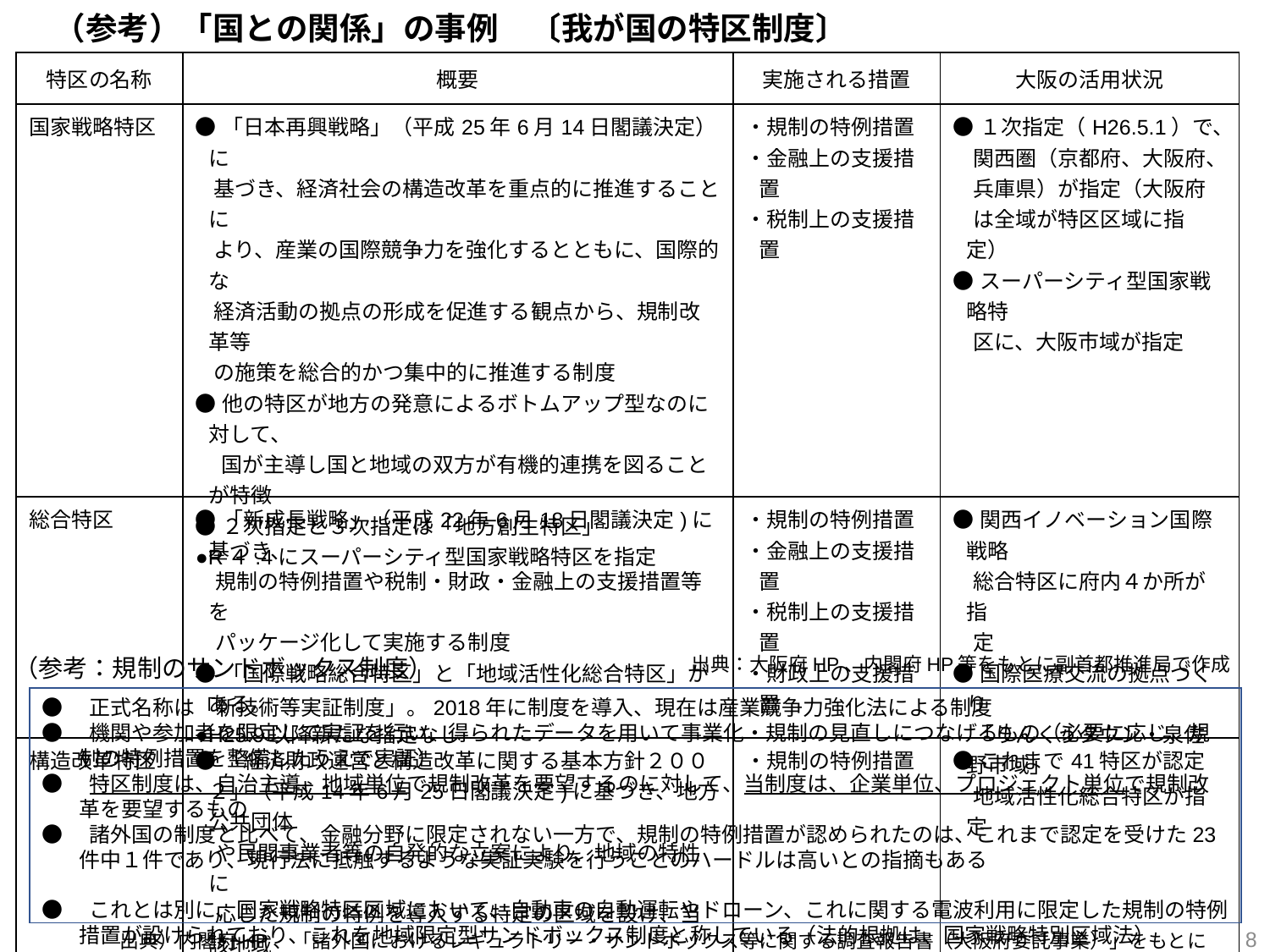

（参考）「国との関係」の事例　〔我が国の特区制度〕
| 特区の名称 | 概要 | 実施される措置 | 大阪の活用状況 |
| --- | --- | --- | --- |
| 国家戦略特区 | ●「日本再興戦略」（平成25年6月14日閣議決定）に 基づき、経済社会の構造改革を重点的に推進することに より、産業の国際競争力を強化するとともに、国際的な 経済活動の拠点の形成を促進する観点から、規制改革等 の施策を総合的かつ集中的に推進する制度 ●他の特区が地方の発意によるボトムアップ型なのに対して、 　 国が主導し国と地域の双方が有機的連携を図ることが特徴 ●２次指定と３次指定は「地方創生特区」 ●R４.4にスーパーシティ型国家戦略特区を指定 | ・規制の特例措置 ・金融上の支援措置 ・税制上の支援措置 | ●１次指定（H26.5.1）で、 関西圏（京都府、大阪府、 兵庫県）が指定（大阪府 は全域が特区区域に指定） ●スーパーシティ型国家戦略特 区に、大阪市域が指定 |
| 総合特区 | ●「新成長戦略」（平成22年6月18日閣議決定)に基づき、 規制の特例措置や税制・財政・金融上の支援措置等を パッケージ化して実施する制度 ●「国際戦略総合特区」と「地域活性化総合特区」がある。 ●H25.9以降新たな指定なし | ・規制の特例措置 ・金融上の支援措置 ・税制上の支援措置 ・財政上の支援措置 | ●関西イノベーション国際戦略 総合特区に府内４か所が指 定 ●国際医療交流の拠点づくり 「りんくうタウン・泉佐野市域」 地域活性化総合特区が指定 |
| 構造改革特区 | ●「経済財政運営と構造改革に関する基本方針２００２」（平成14年6月25日閣議決定)に基づき、地方公共団体 や民間事業者等の自発的な立案により、地域の特性に 応じた規制の特例を導入する特定の区域を設け、当該地域 での構造改革を進める制度 | ・規制の特例措置 | ●これまで41特区が認定 |
出典：大阪府HP、内閣府HP等をもとに副首都推進局で作成
（参考：規制のサンドボックス制度）
●　正式名称は「新技術等実証制度」。2018年に制度を導入、現在は産業競争力強化法による制度
●　機関や参加者を限定して実証を行い、得られたデータを用いて事業化・規制の見直しにつなげるもの（必要に応じ、規制の特例措置を整備したうえで実証）
●　特区制度は、自治主導、地域単位で規制改革を要望するのに対して、当制度は、企業単位、プロジェクト単位で規制改革を要望するもの
●　諸外国の制度と比べて、金融分野に限定されない一方で、規制の特例措置が認められたのは、これまで認定を受けた23件中１件であり、現行法に抵触するような実証実験を行うことのハードルは高いとの指摘もある

●　これとは別に、国家戦略特区区域において、自動車の自動運転やドローン、これに関する電波利用に限定した規制の特例措置が設けられており、これを地域限定型サンドボックス制度と称している（法的根拠は、国家戦略特別区域法）

8
出典）内閣府HP、「諸外国におけるレギュラトリー・サンドボックス等に関する調査報告書（大阪府委託事業）」をもとに副首都推進局で作成